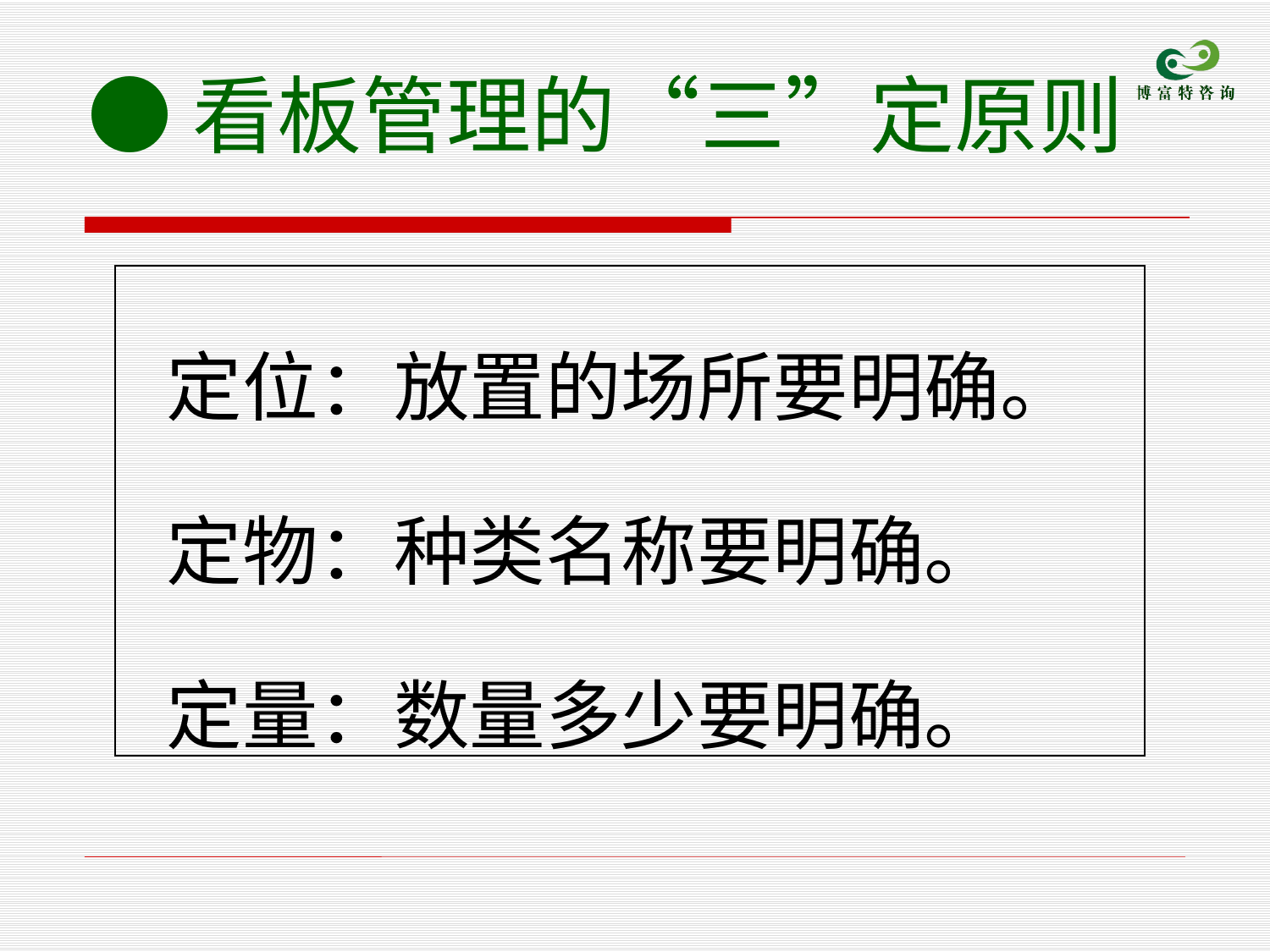

●看板管理的“三”定原则

| 定位：放置的场所要明确。 定物：种类名称要明确。 定量：数量多少要明确。 |
| --- |
498